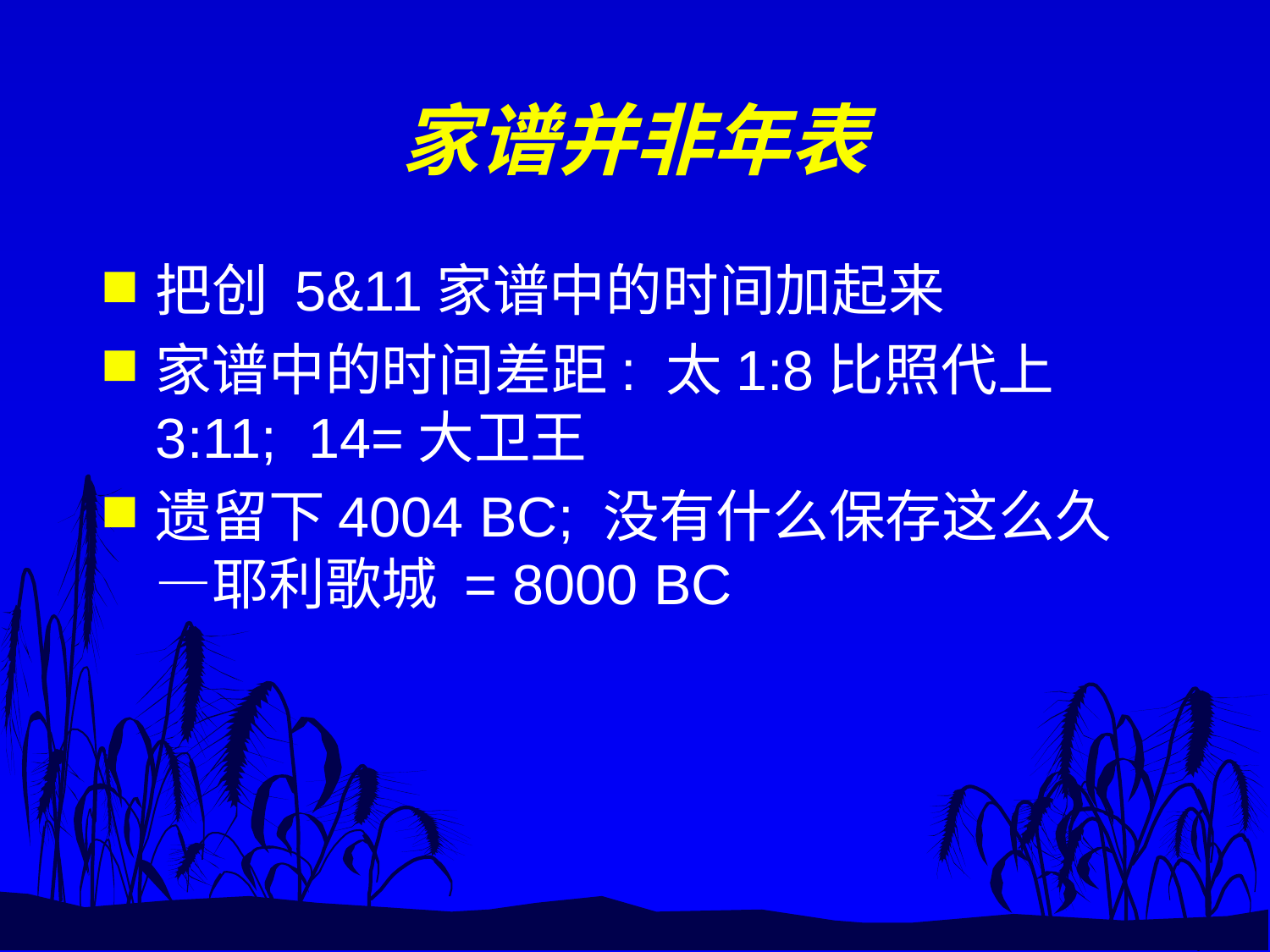

# 家谱并非年表
把创 5&11家谱中的时间加起来
家谱中的时间差距: 太1:8比照代上3:11;  14=大卫王
遗留下4004 BC; 没有什么保存这么久—耶利歌城 = 8000 BC